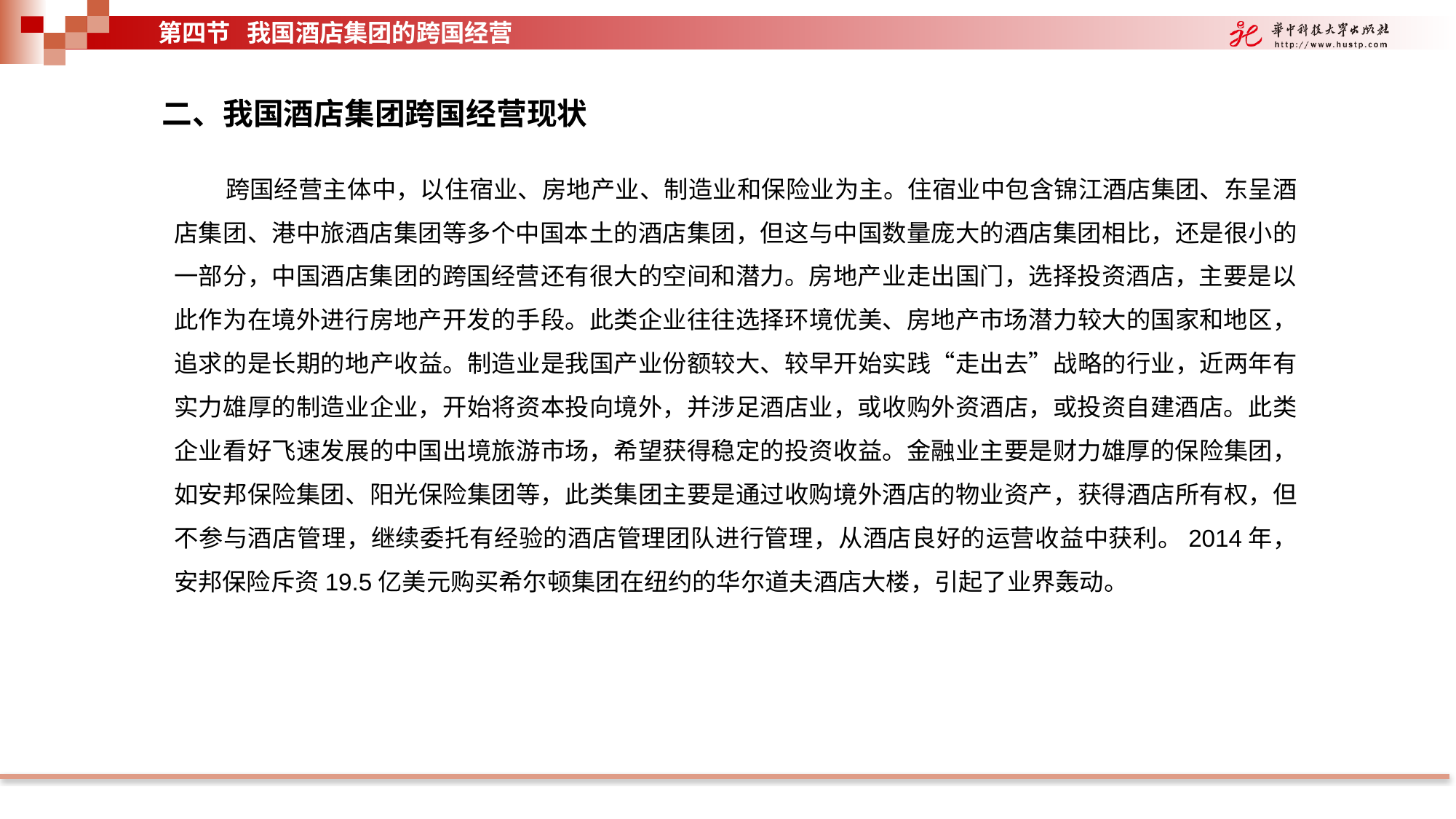

第四节   我国酒店集团的跨国经营
二、我国酒店集团跨国经营现状
跨国经营主体中，以住宿业、房地产业、制造业和保险业为主。住宿业中包含锦江酒店集团、东呈酒店集团、港中旅酒店集团等多个中国本土的酒店集团，但这与中国数量庞大的酒店集团相比，还是很小的一部分，中国酒店集团的跨国经营还有很大的空间和潜力。房地产业走出国门，选择投资酒店，主要是以此作为在境外进行房地产开发的手段。此类企业往往选择环境优美、房地产市场潜力较大的国家和地区，追求的是长期的地产收益。制造业是我国产业份额较大、较早开始实践“走出去”战略的行业，近两年有实力雄厚的制造业企业，开始将资本投向境外，并涉足酒店业，或收购外资酒店，或投资自建酒店。此类企业看好飞速发展的中国出境旅游市场，希望获得稳定的投资收益。金融业主要是财力雄厚的保险集团，如安邦保险集团、阳光保险集团等，此类集团主要是通过收购境外酒店的物业资产，获得酒店所有权，但不参与酒店管理，继续委托有经验的酒店管理团队进行管理，从酒店良好的运营收益中获利。2014年，安邦保险斥资19.5亿美元购买希尔顿集团在纽约的华尔道夫酒店大楼，引起了业界轰动。